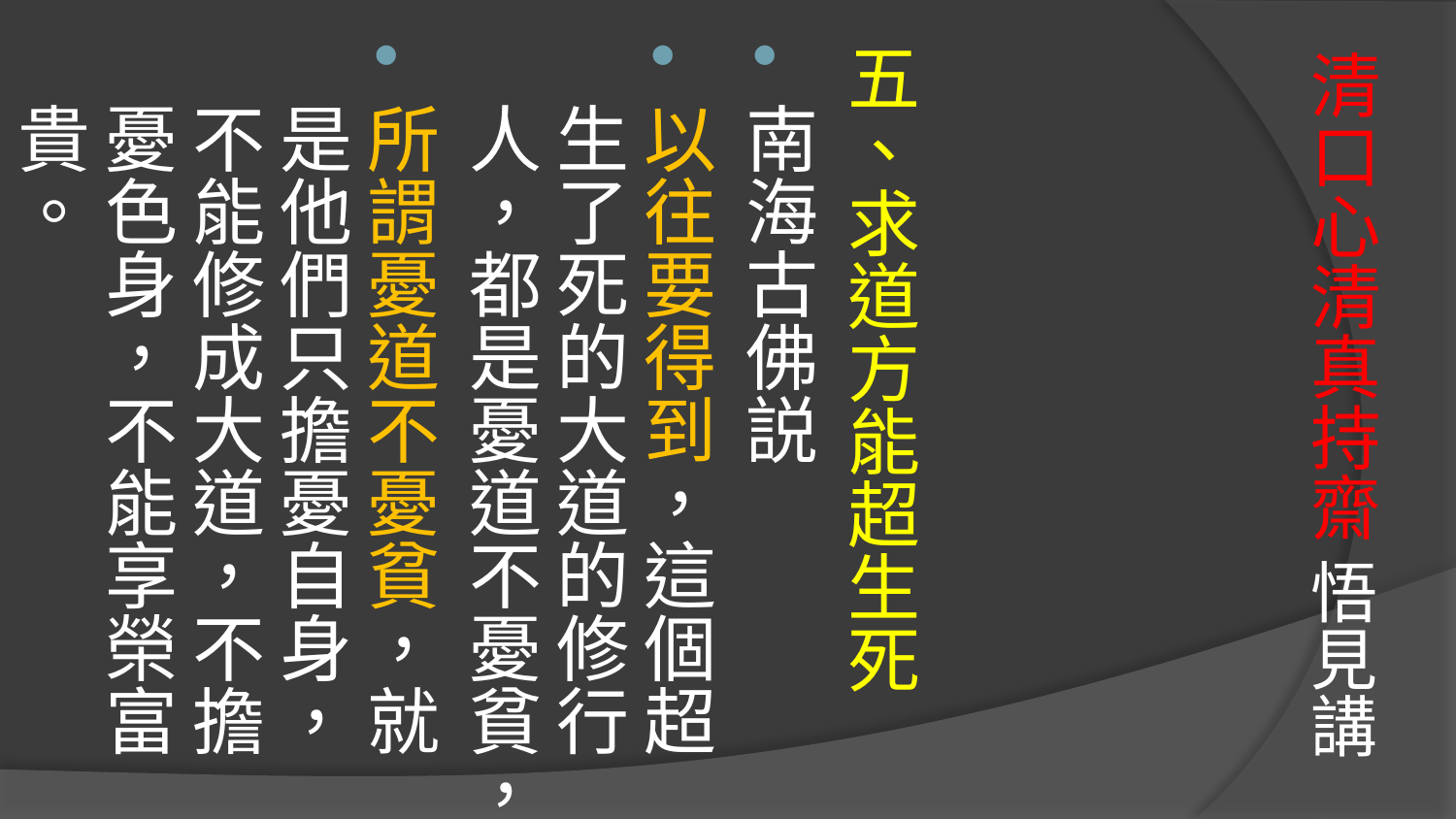

五、求道方能超生死
南海古佛説
以往要得到，這個超生了死的大道的修行人，都是憂道不憂貧，
所謂憂道不憂貧，就是他們只擔憂自身，不能修成大道，不擔憂色身，不能享榮富貴。
# 清口心清真持齋 悟見講